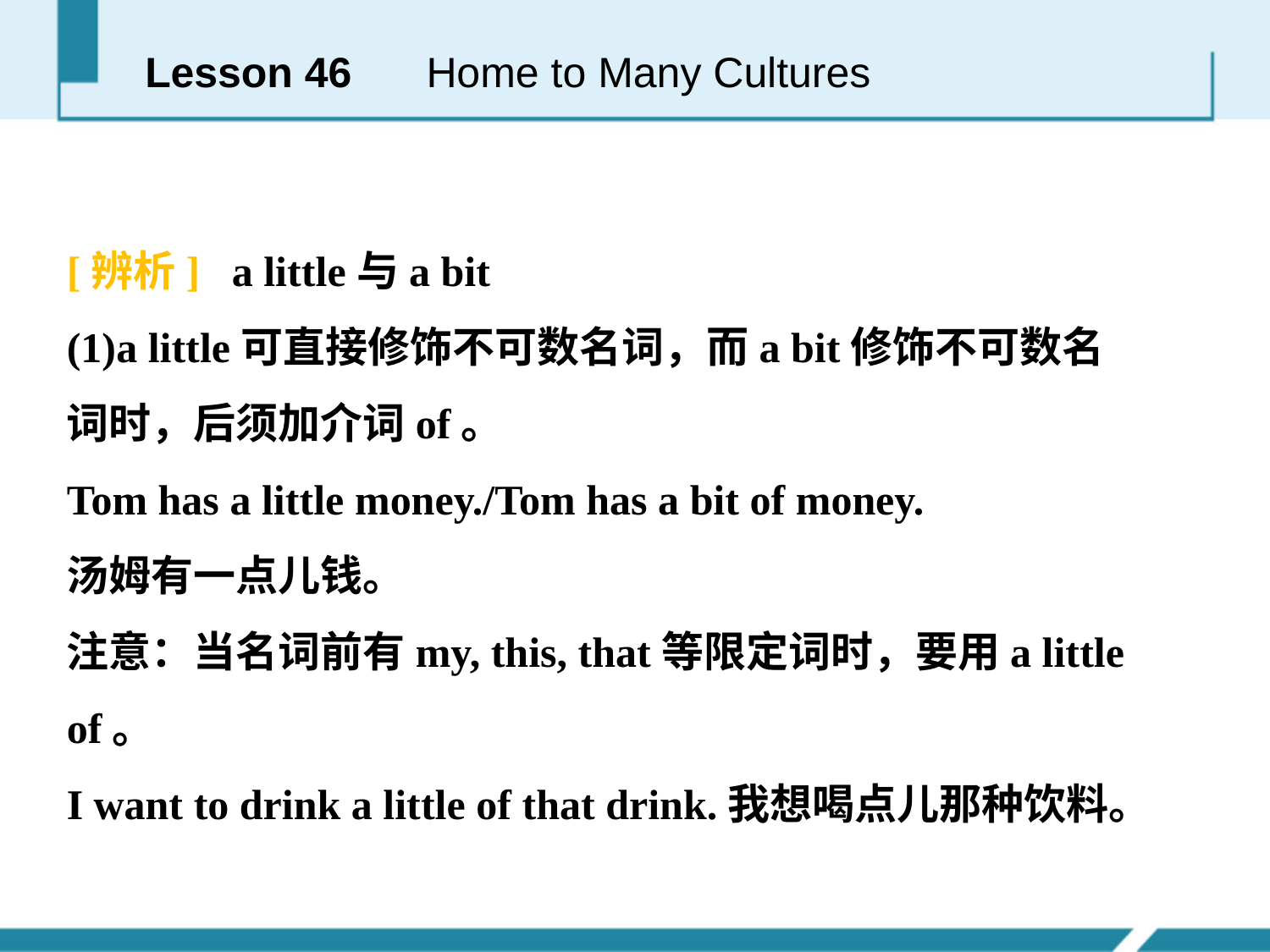

Lesson 46 　Home to Many Cultures
[辨析]   a little与a bit
(1)a little可直接修饰不可数名词，而a bit修饰不可数名词时，后须加介词of。
Tom has a little money./Tom has a bit of money.
汤姆有一点儿钱。
注意：当名词前有my, this, that等限定词时，要用a little of。
I want to drink a little of that drink.我想喝点儿那种饮料。